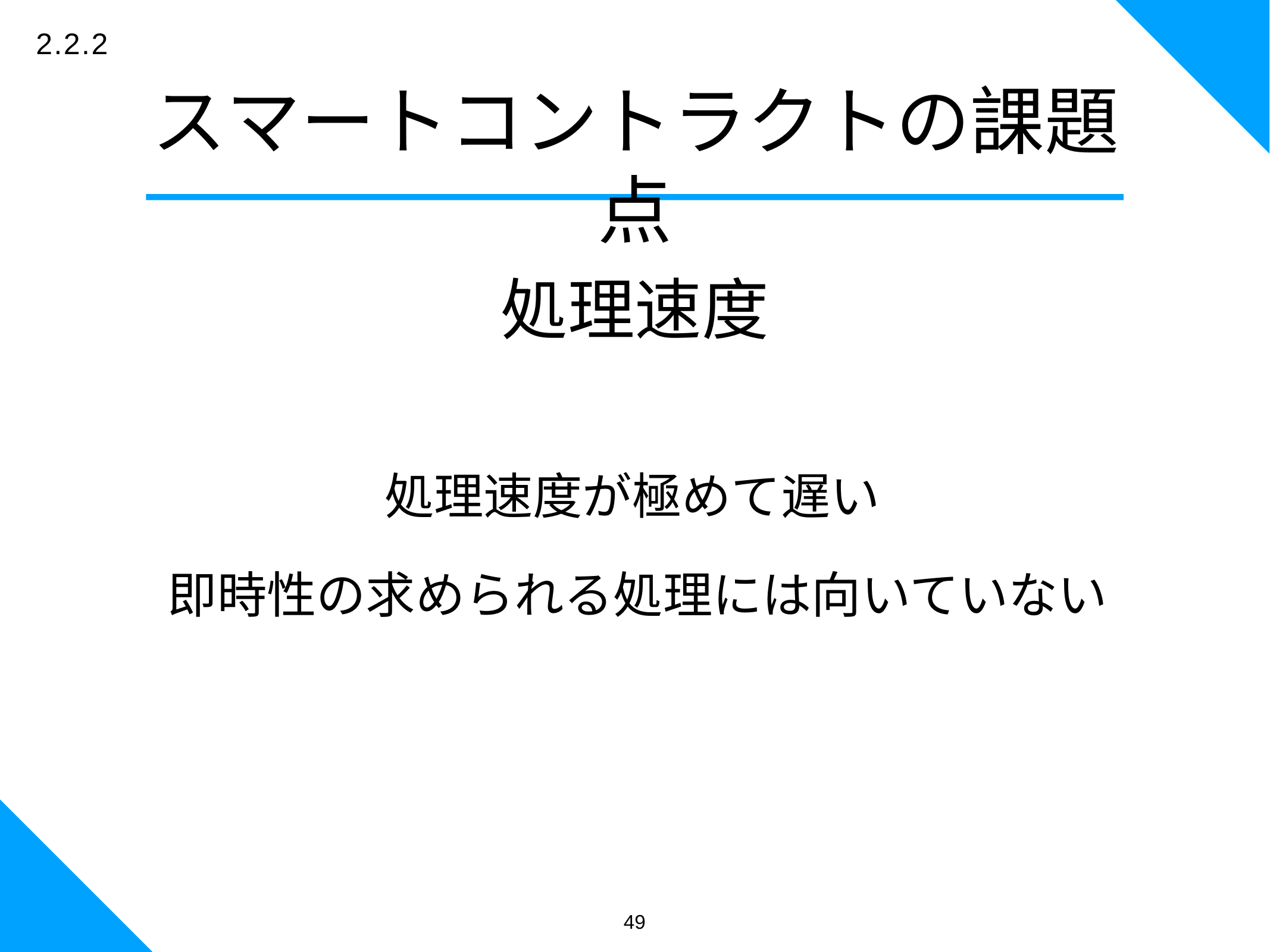

49
2.2.2
# スマートコントラクトの課題点
処理速度
処理速度が極めて遅い
即時性の求められる処理には向いていない